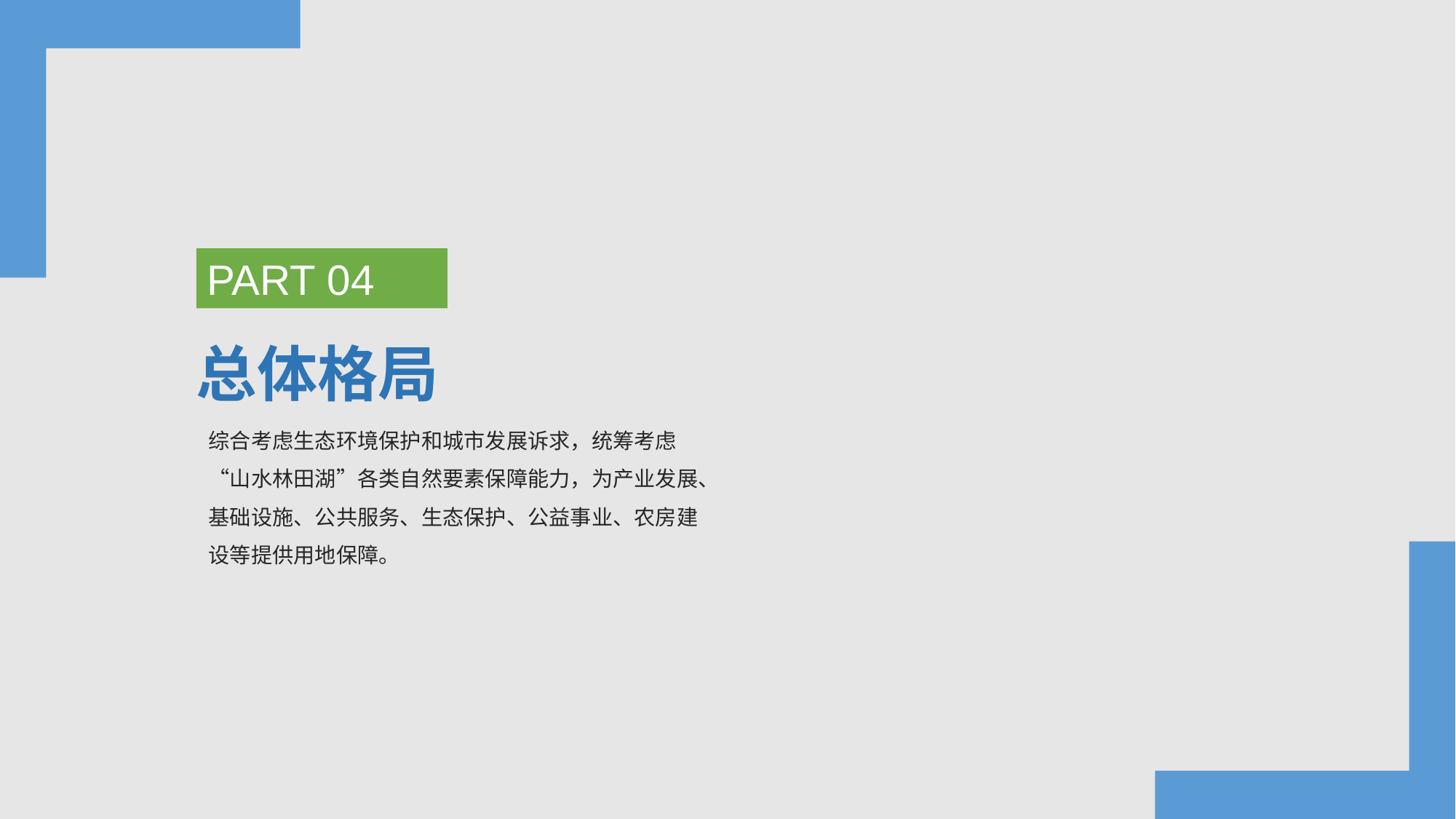

PART 04
总体格局
综合考虑生态环境保护和城市发展诉求，统筹考虑“山水林田湖”各类自然要素保障能力，为产业发展、基础设施、公共服务、生态保护、公益事业、农房建设等提供用地保障。